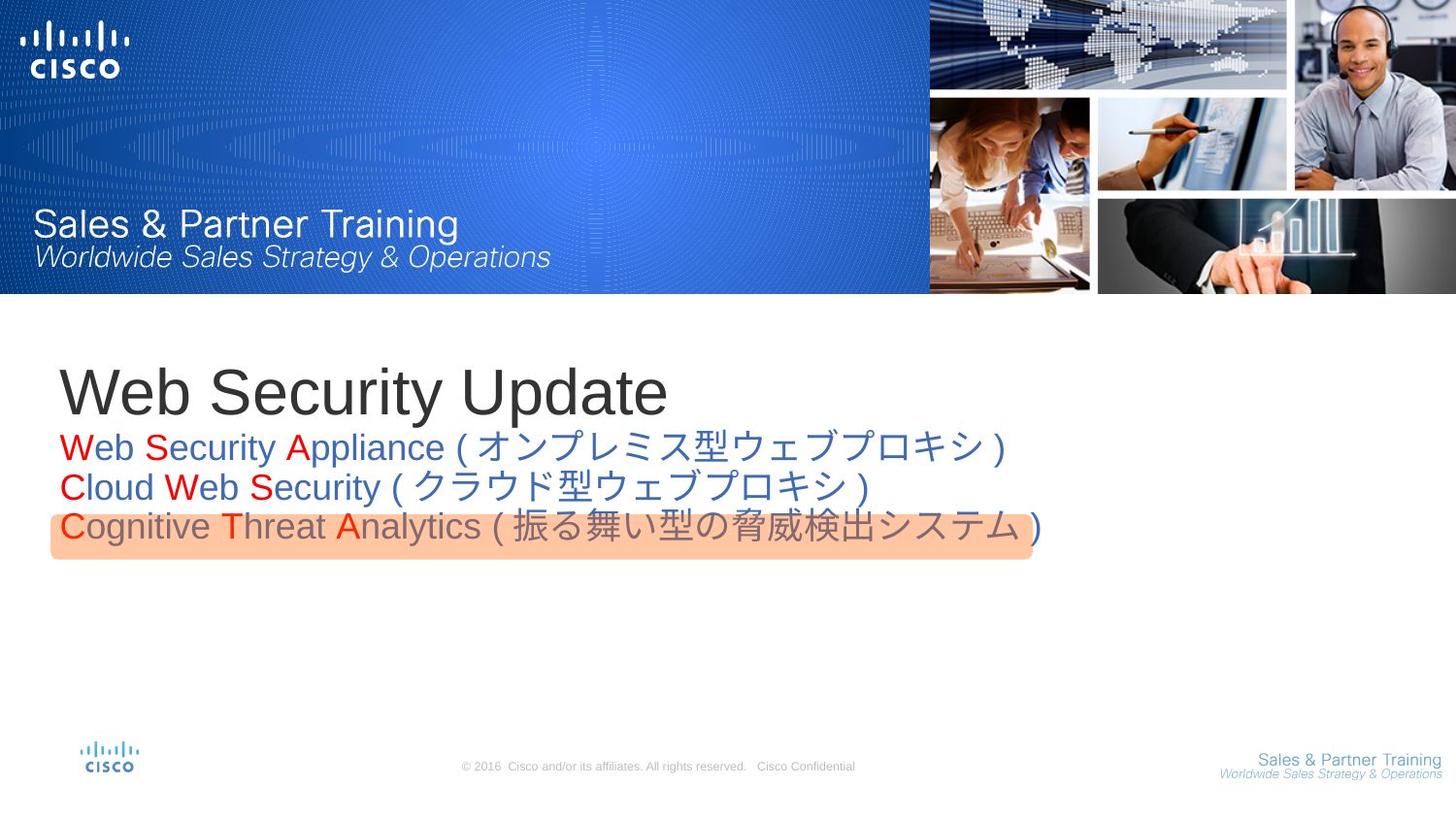

# Web Security Update Web Security Appliance (オンプレミス型ウェブプロキシ) Cloud Web Security (クラウド型ウェブプロキシ) Cognitive Threat Analytics (振る舞い型の脅威検出システム)